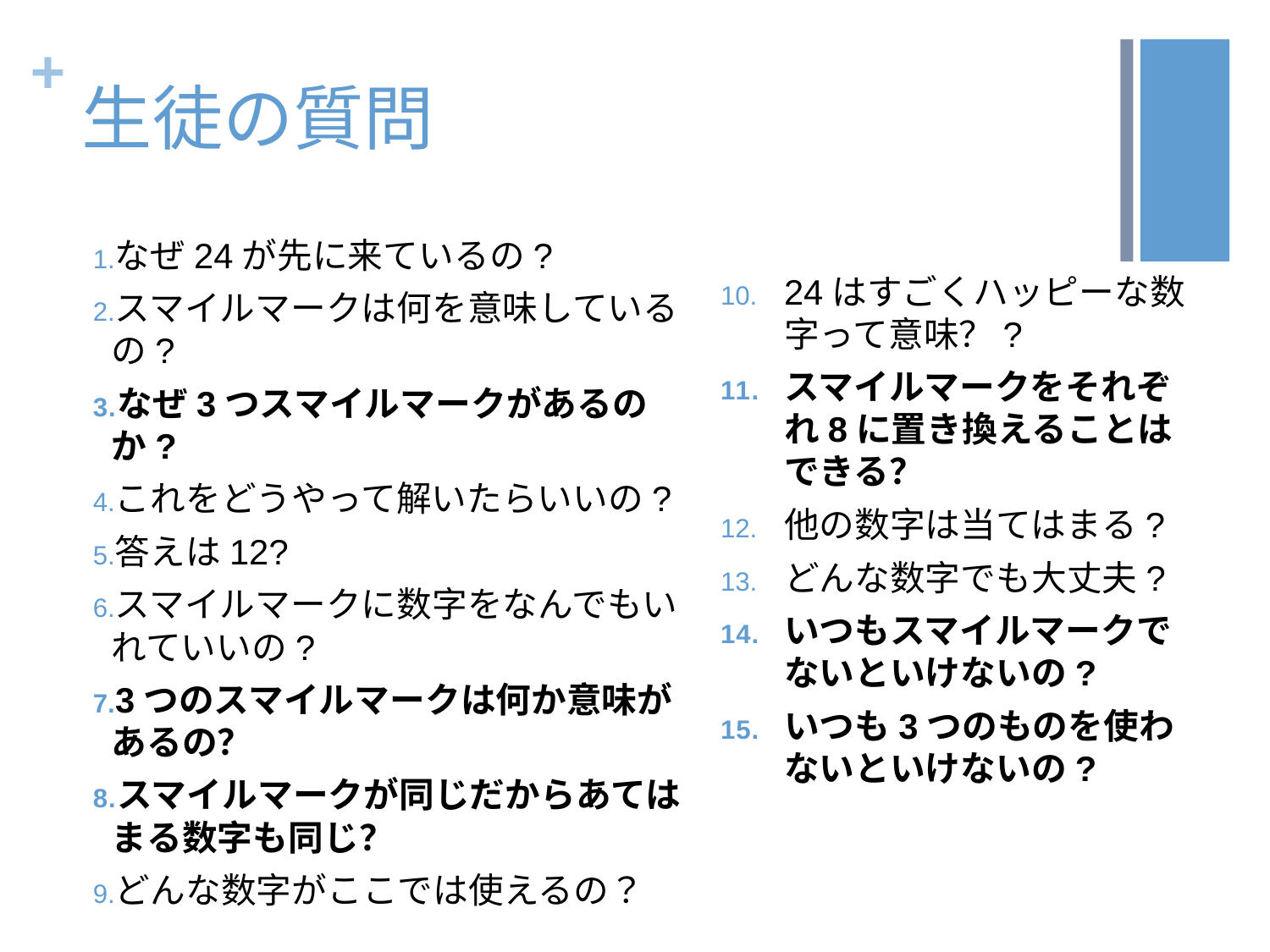

# 生徒の質問

なぜ24が先に来ているの?
スマイルマークは何を意味しているの?
なぜ3つスマイルマークがあるのか?
これをどうやって解いたらいいの?
答えは12?
スマイルマークに数字をなんでもいれていいの?
3つのスマイルマークは何か意味があるの？
スマイルマークが同じだからあてはまる数字も同じ？
どんな数字がここでは使えるの？

24はすごくハッピーな数字って意味？?
スマイルマークをそれぞれ8に置き換えることはできる？
他の数字は当てはまる?
どんな数字でも大丈夫?
いつもスマイルマークでないといけないの?
いつも3つのものを使わないといけないの?